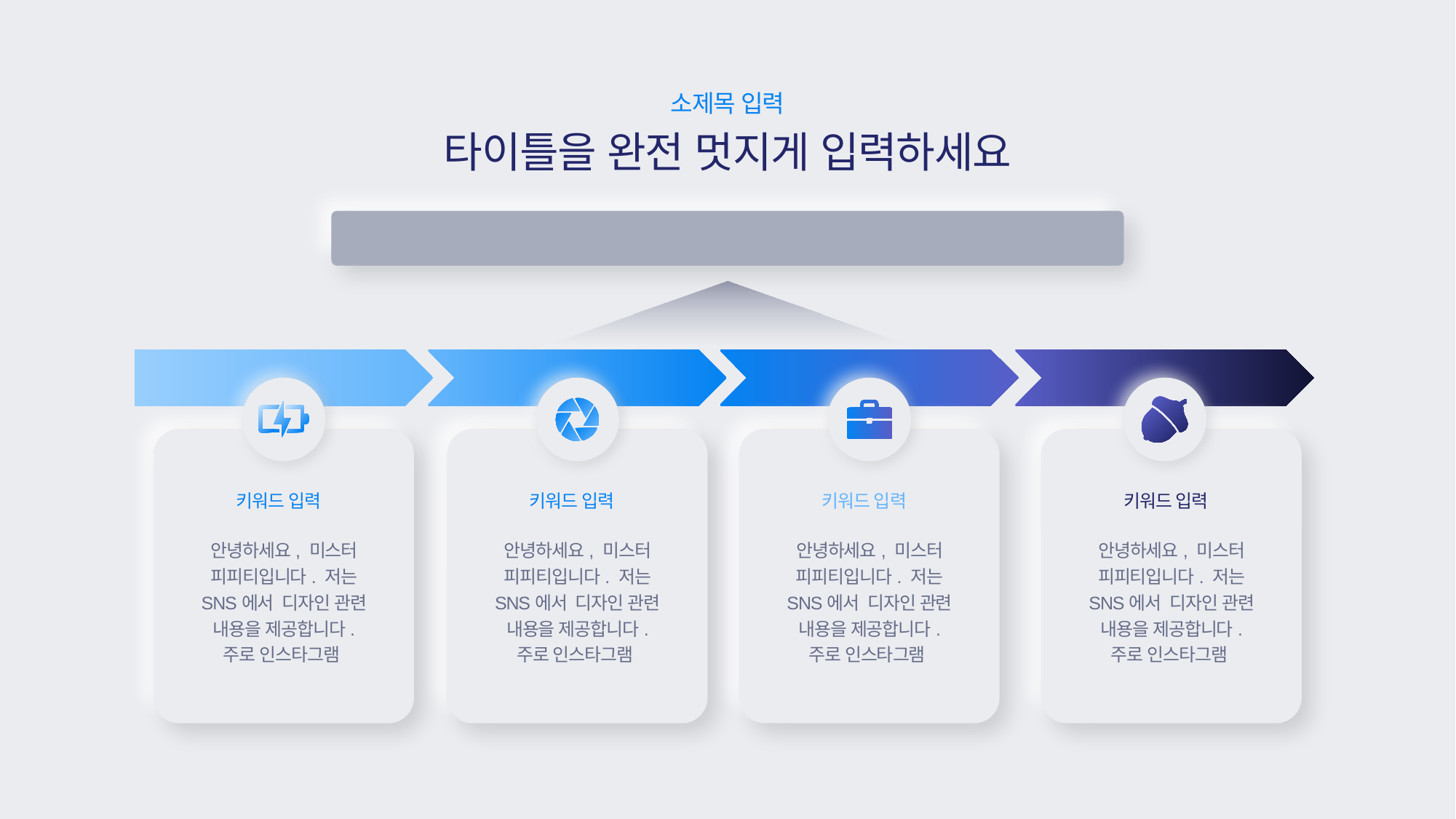

소제목 입력
타이틀을 완전 멋지게 입력하세요

여기에 최종 목표를 입력해주세요

키워드 입력
키워드 입력
키워드 입력
키워드 입력
안녕하세요, 미스터 피피티입니다. 저는 SNS에서  디자인 관련 내용을 제공합니다. 주로 인스타그램
안녕하세요, 미스터 피피티입니다. 저는 SNS에서  디자인 관련 내용을 제공합니다. 주로 인스타그램
안녕하세요, 미스터 피피티입니다. 저는 SNS에서  디자인 관련 내용을 제공합니다. 주로 인스타그램
안녕하세요, 미스터 피피티입니다. 저는 SNS에서  디자인 관련 내용을 제공합니다. 주로 인스타그램